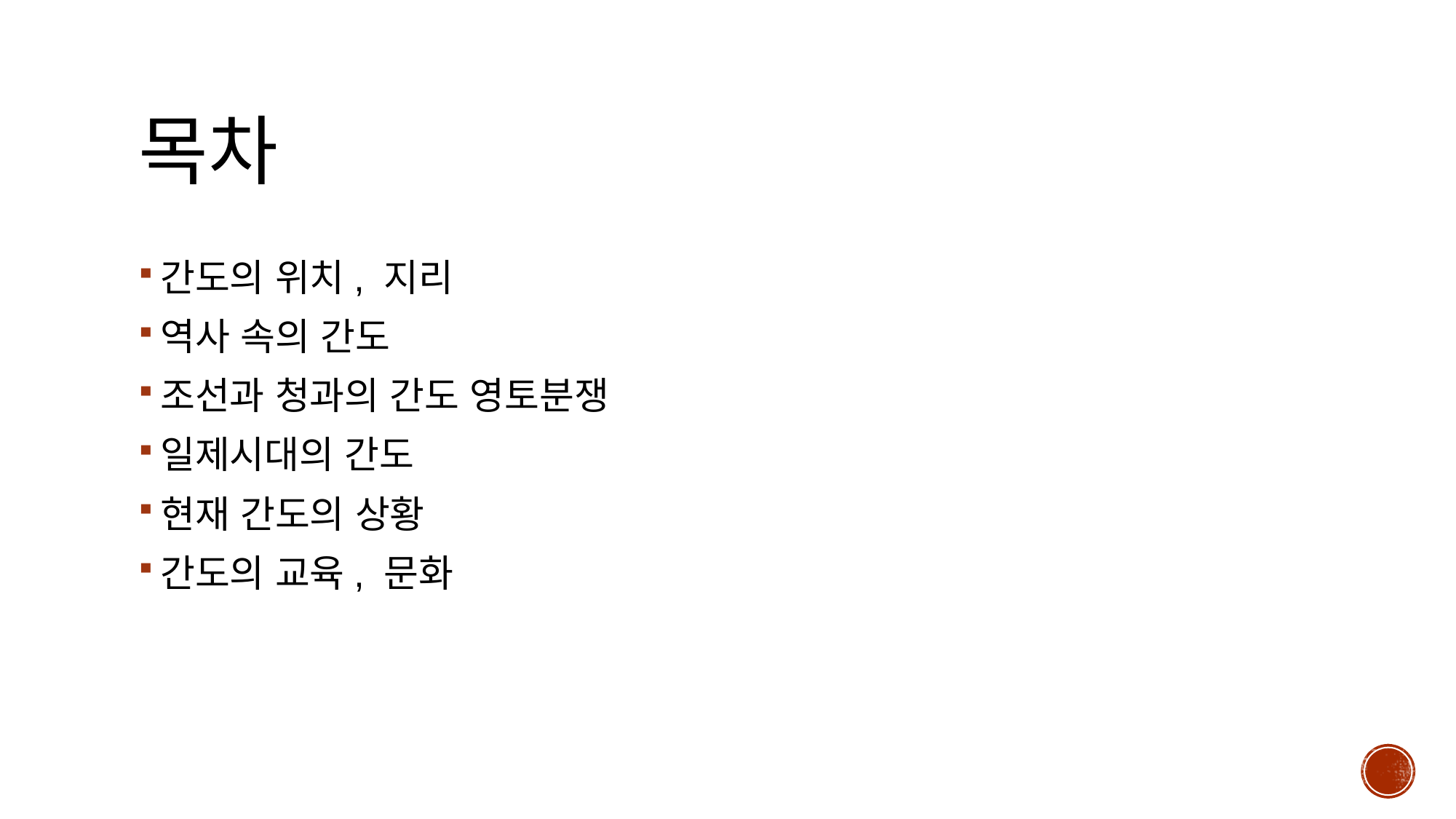

# 목차
간도의 위치, 지리
역사 속의 간도
조선과 청과의 간도 영토분쟁
일제시대의 간도
현재 간도의 상황
간도의 교육, 문화